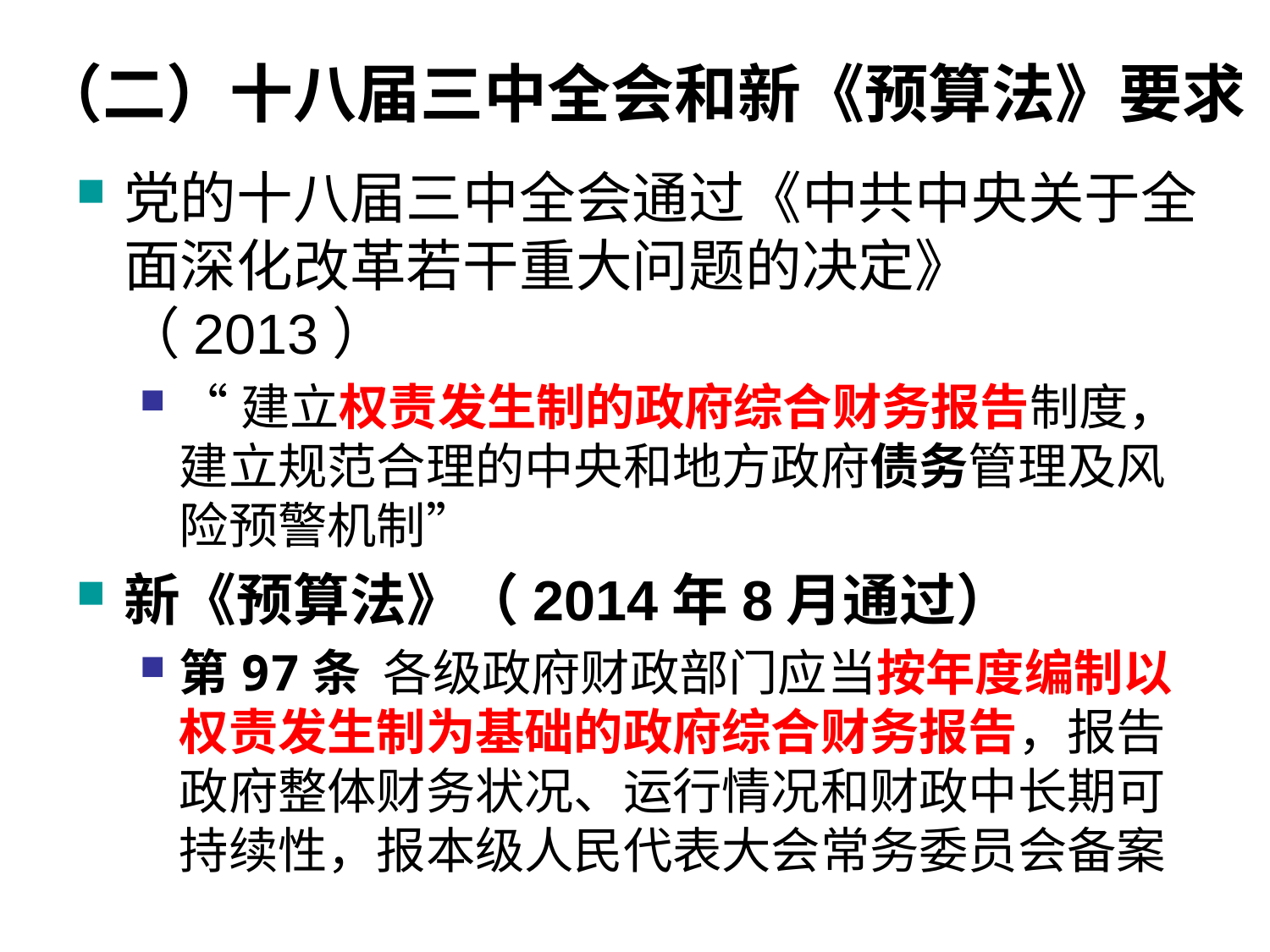

# （二）十八届三中全会和新《预算法》要求
党的十八届三中全会通过《中共中央关于全面深化改革若干重大问题的决定》（2013）
“建立权责发生制的政府综合财务报告制度，建立规范合理的中央和地方政府债务管理及风险预警机制”
新《预算法》（2014年8月通过）
第97条  各级政府财政部门应当按年度编制以权责发生制为基础的政府综合财务报告，报告政府整体财务状况、运行情况和财政中长期可持续性，报本级人民代表大会常务委员会备案

8